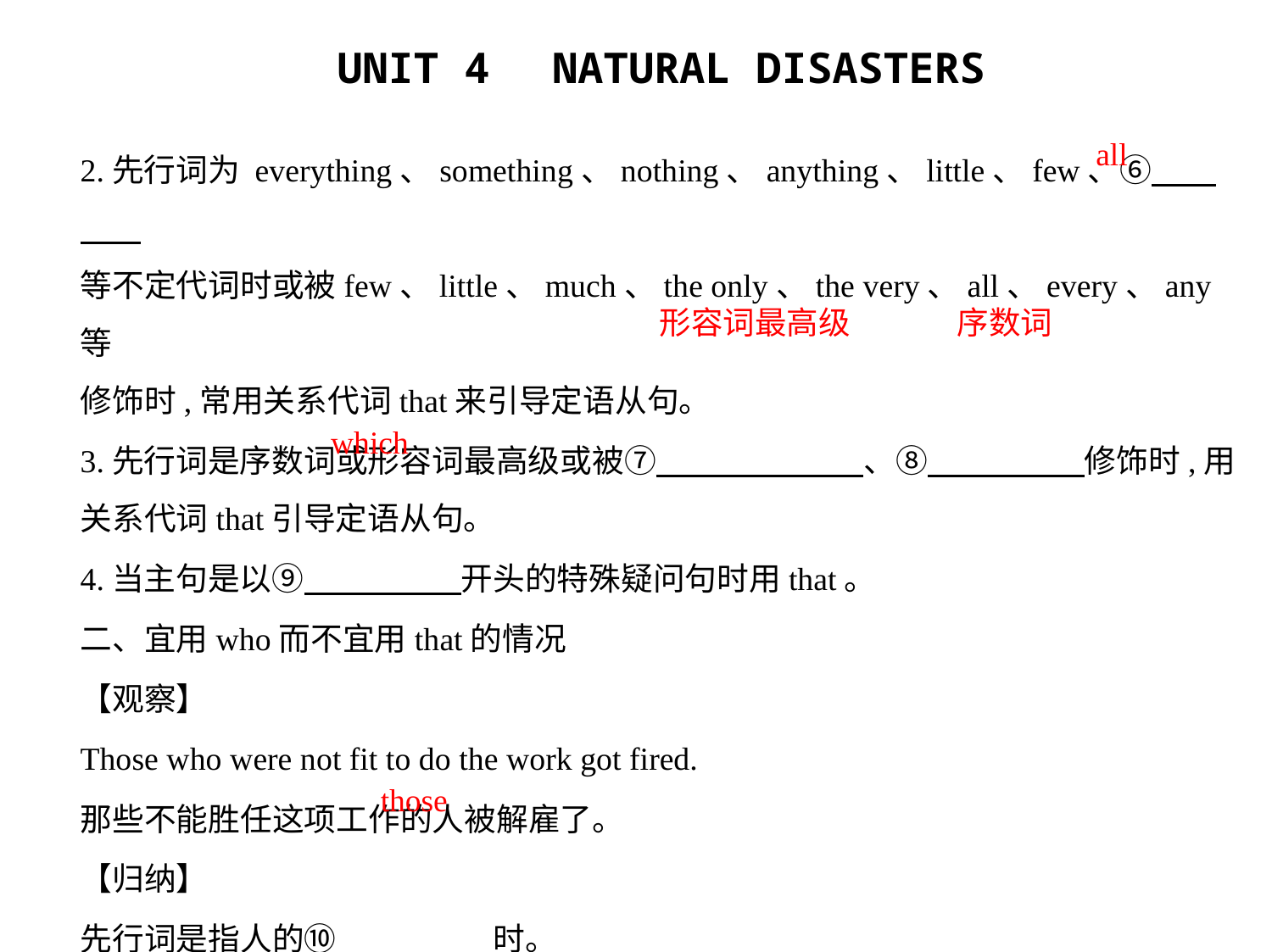

all
2.先行词为 everything、something、nothing、anything、little、few、⑥　　　    
等不定代词时或被few、little、much、the only、the very、all、every、any等
修饰时,常用关系代词that来引导定语从句。
3.先行词是序数词或形容词最高级或被⑦　　　　           、⑧　　　　    修饰时,用
关系代词that引导定语从句。
4.当主句是以⑨　　　　    开头的特殊疑问句时用that。
二、宜用who而不宜用that的情况
【观察】
Those who were not fit to do the work got fired.
那些不能胜任这项工作的人被解雇了。
【归纳】
先行词是指人的⑩　　　　    时。
形容词最高级
序数词
which
those